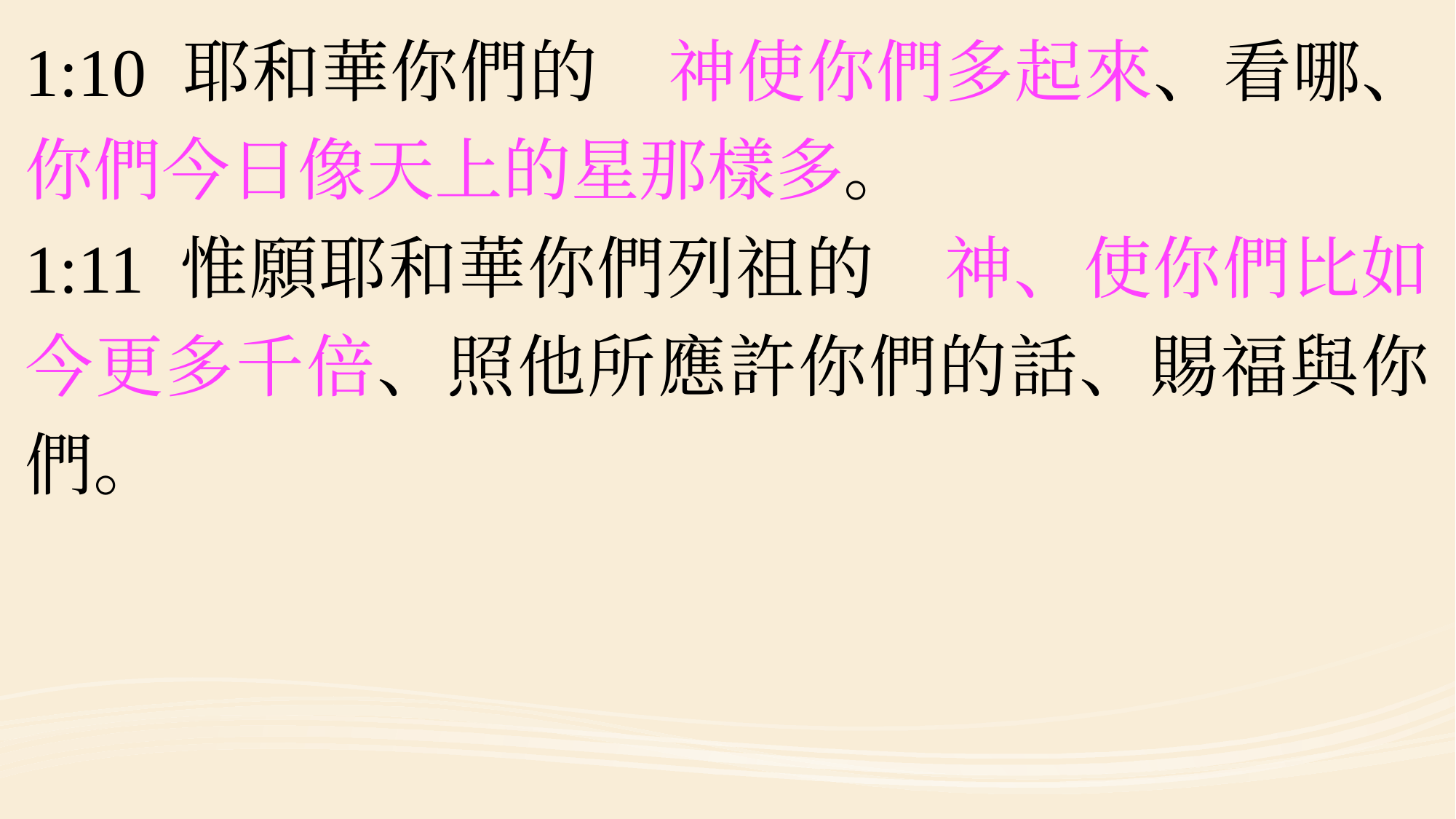

#
1:10 耶和華你們的　神使你們多起來、看哪、你們今日像天上的星那樣多。
1:11 惟願耶和華你們列祖的　神、使你們比如今更多千倍、照他所應許你們的話、賜福與你們。
19